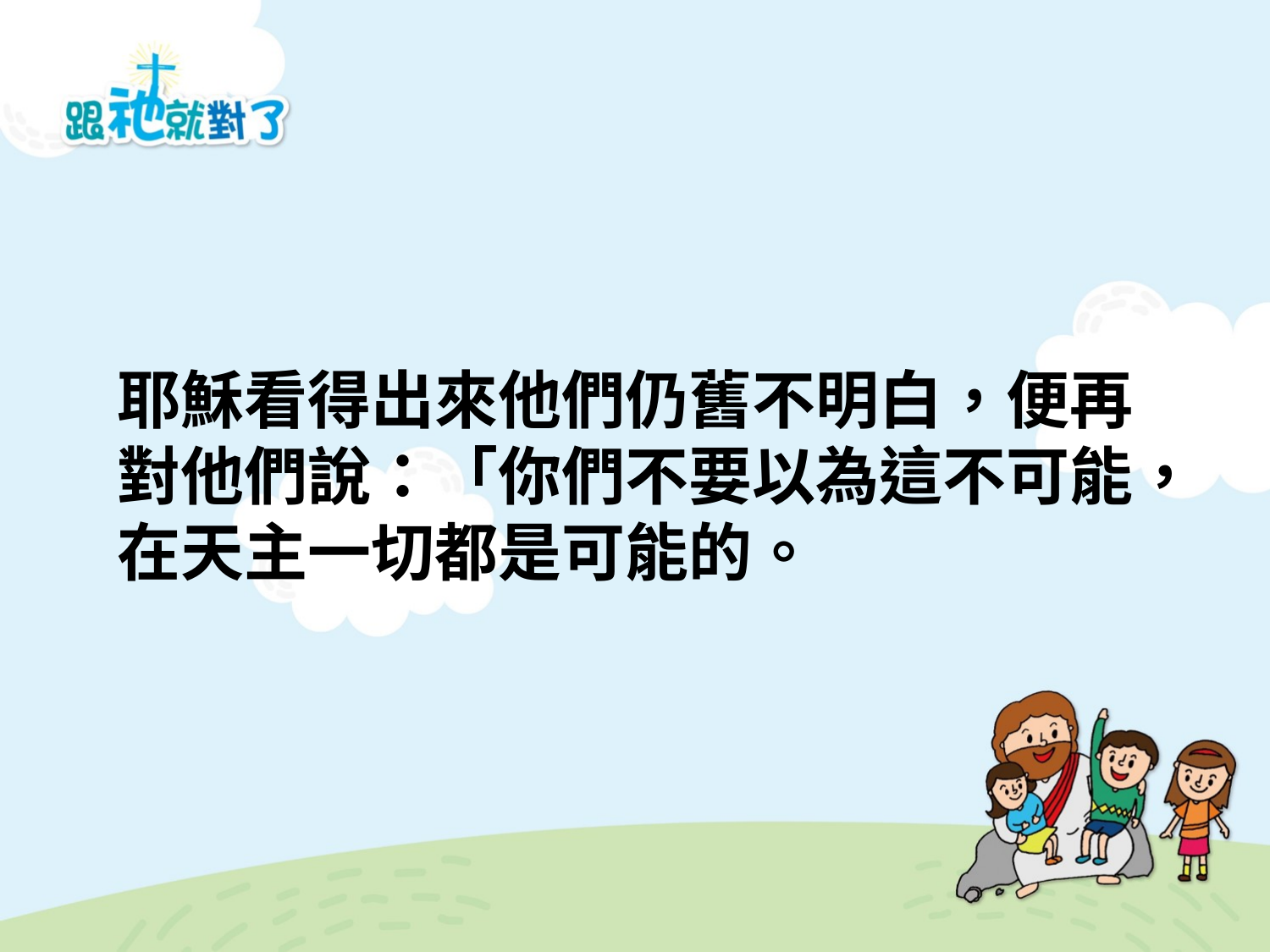

耶穌看得出來他們仍舊不明白，便再對他們說：「你們不要以為這不可能，在天主一切都是可能的。